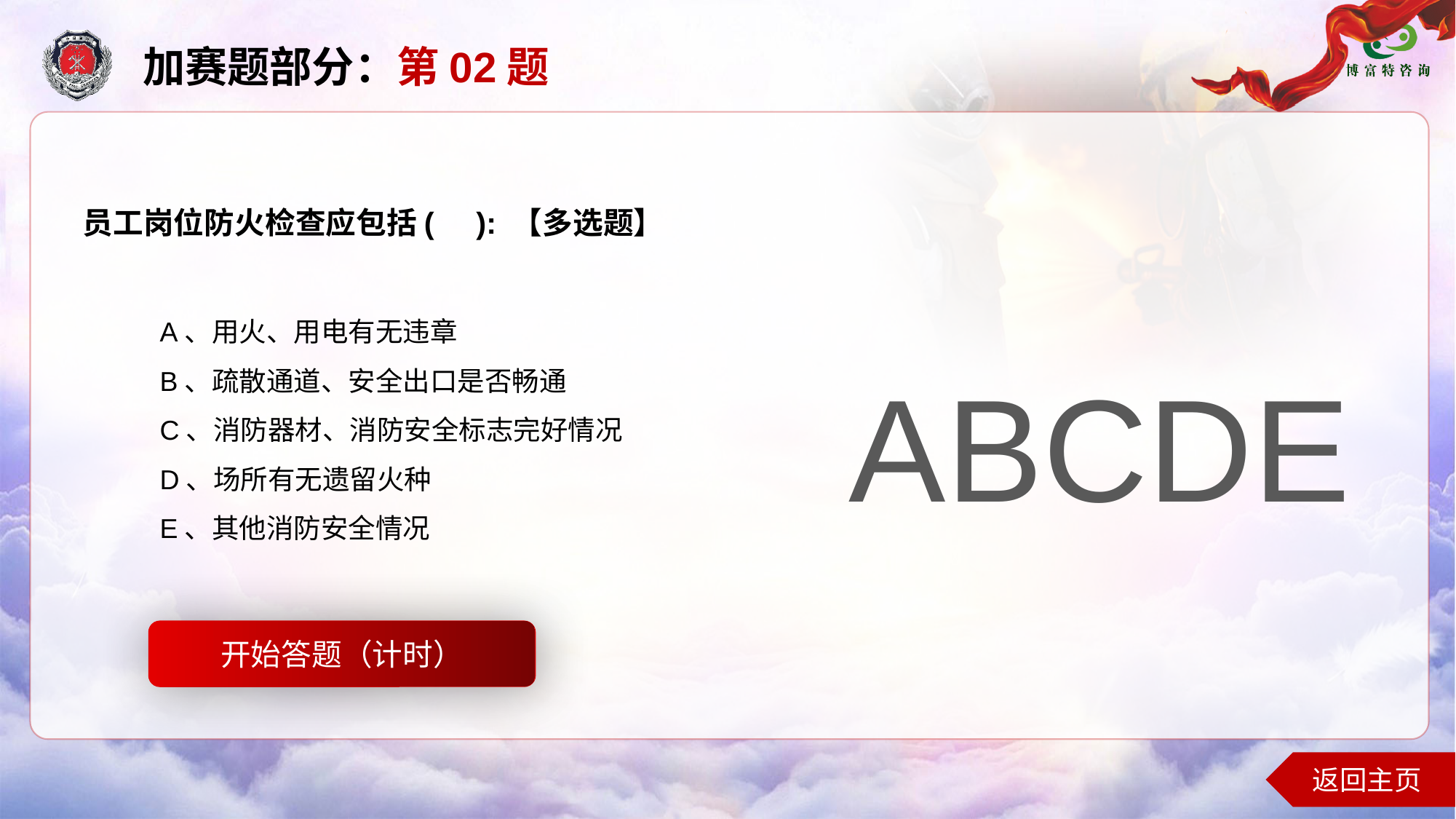

加赛题部分：第02题
员工岗位防火检查应包括(     ): 【多选题】
A、用火、用电有无违章
B、疏散通道、安全出口是否畅通
C、消防器材、消防安全标志完好情况
D、场所有无遗留火种
E、其他消防安全情况
ABCDE
开始答题（计时）
开始答题
返回主页